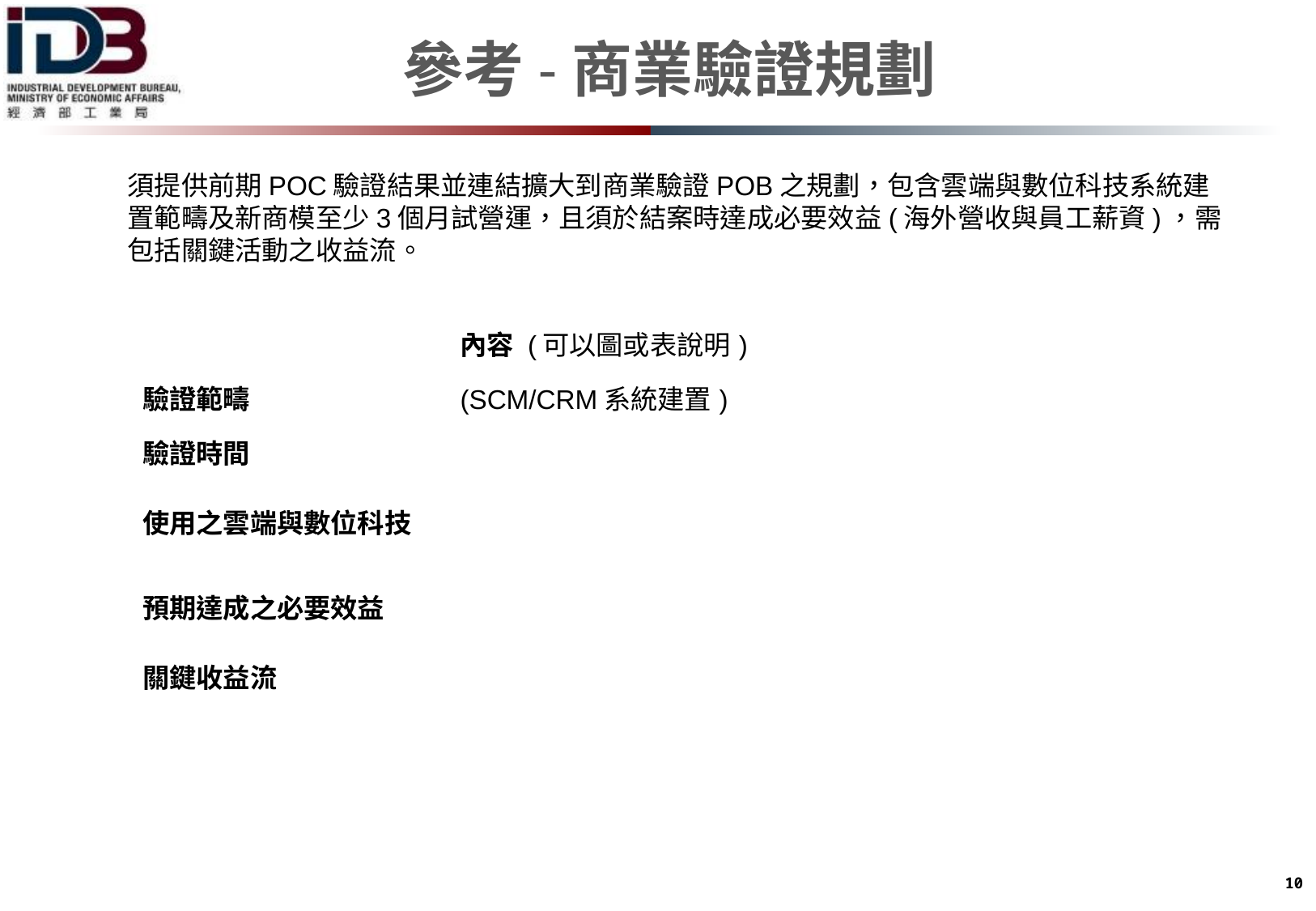

參考-商業驗證規劃
須提供前期POC驗證結果並連結擴大到商業驗證POB之規劃，包含雲端與數位科技系統建置範疇及新商模至少3個月試營運，且須於結案時達成必要效益(海外營收與員工薪資)，需包括關鍵活動之收益流。
|  | 內容 (可以圖或表說明) |
| --- | --- |
| 驗證範疇 | (SCM/CRM系統建置) |
| 驗證時間 |  |
| 使用之雲端與數位科技 |  |
| 預期達成之必要效益 |  |
| 關鍵收益流 |  |
10